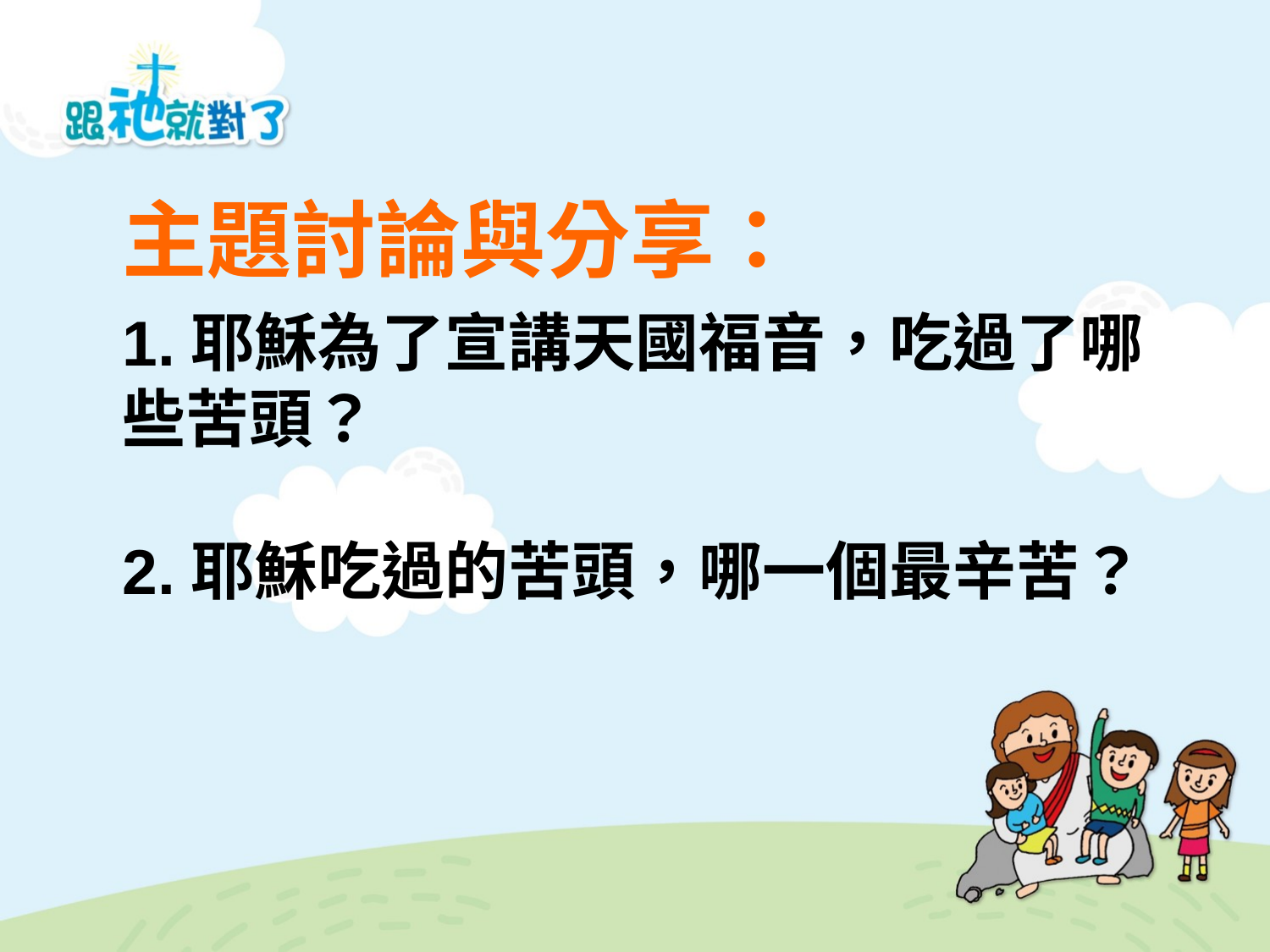

主題討論與分享：
1.耶穌為了宣講天國福音，吃過了哪些苦頭？

2.耶穌吃過的苦頭，哪一個最辛苦？